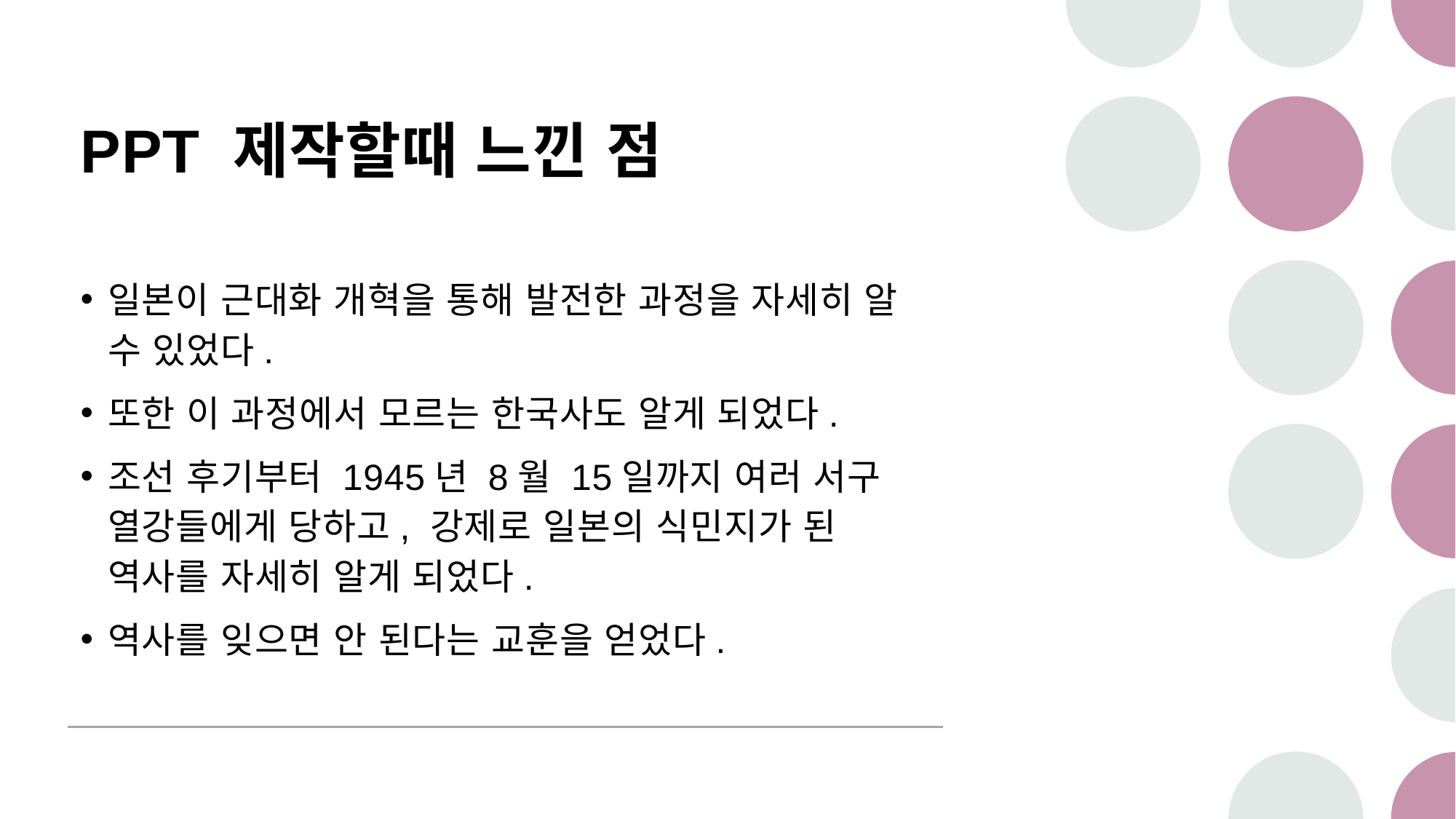

# PPT 제작할때 느낀 점
일본이 근대화 개혁을 통해 발전한 과정을 자세히 알 수 있었다.
또한 이 과정에서 모르는 한국사도 알게 되었다.
조선 후기부터 1945년 8월 15일까지 여러 서구 열강들에게 당하고, 강제로 일본의 식민지가 된 역사를 자세히 알게 되었다.
역사를 잊으면 안 된다는 교훈을 얻었다.